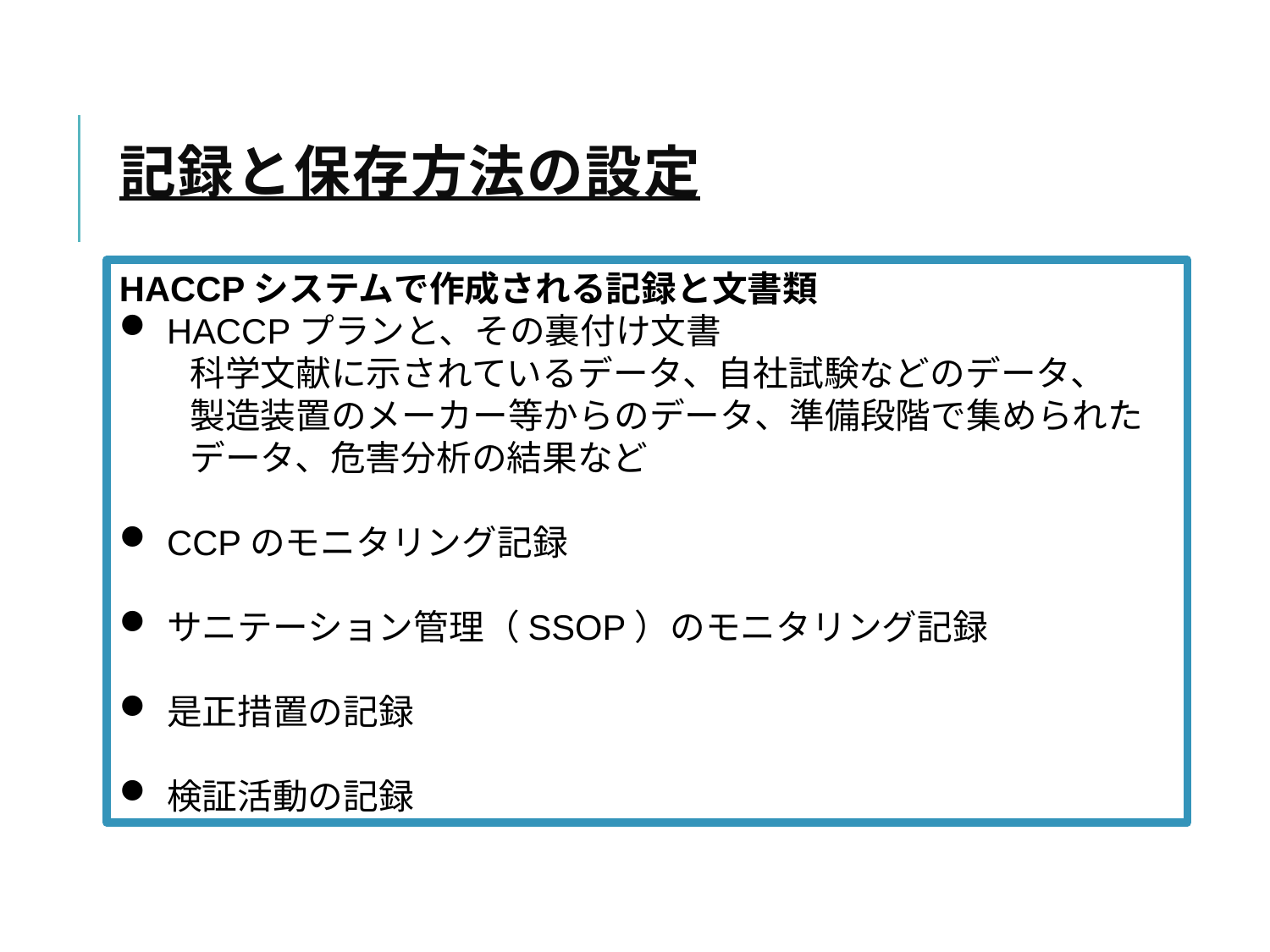

# 記録と保存方法の設定
HACCPシステムで作成される記録と文書類
HACCPプランと、その裏付け文書
　　科学文献に示されているデータ、自社試験などのデータ、
　　製造装置のメーカー等からのデータ、準備段階で集められた
　　データ、危害分析の結果など

CCPのモニタリング記録

サニテーション管理（SSOP）のモニタリング記録

是正措置の記録

検証活動の記録